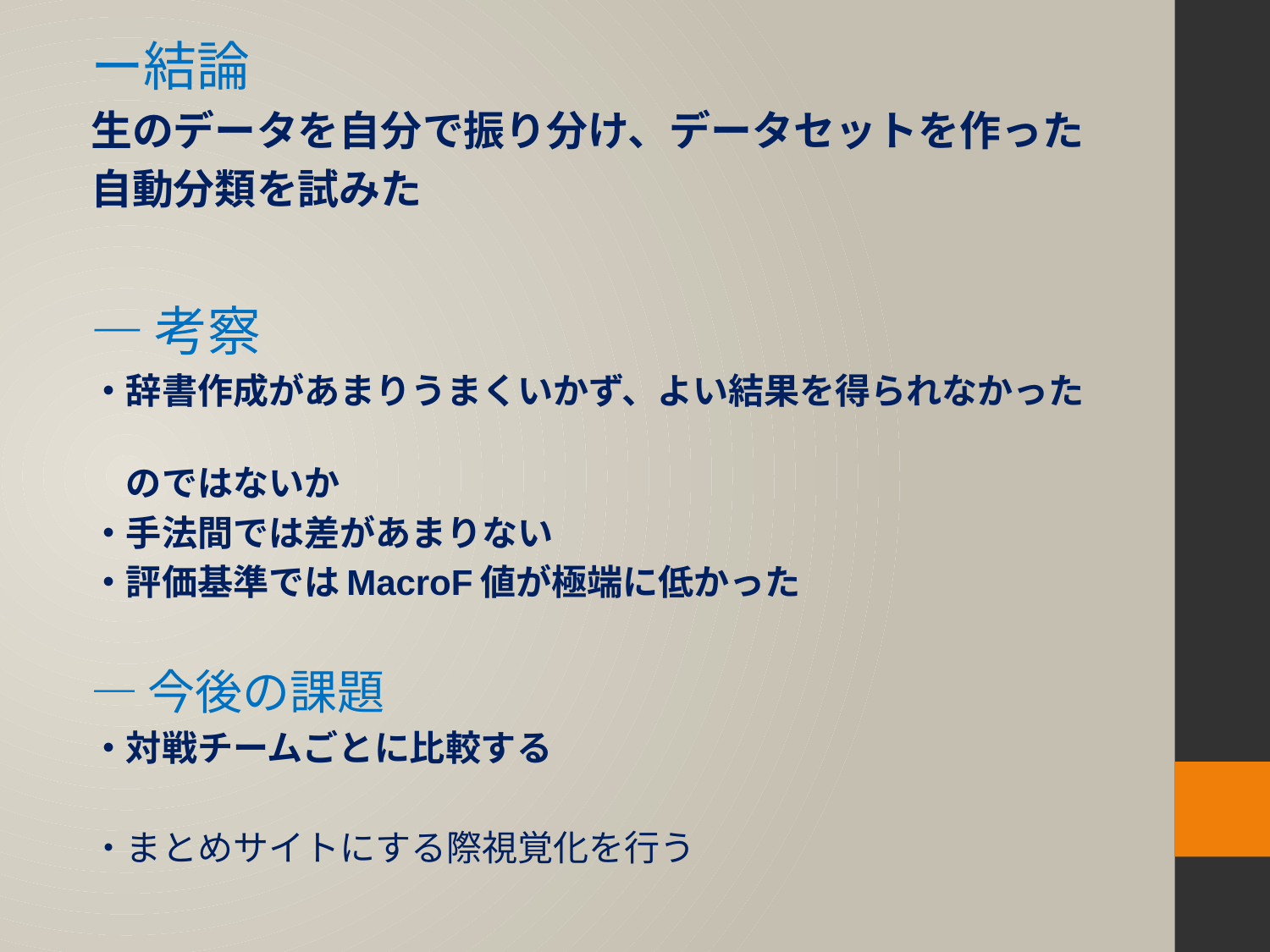

ー結論
生のデータを自分で振り分け、データセットを作った
自動分類を試みた

―考察
・辞書作成があまりうまくいかず、よい結果を得られなかった
　のではないか
・手法間では差があまりない
・評価基準ではMacroF値が極端に低かった

―今後の課題
・対戦チームごとに比較する

・まとめサイトにする際視覚化を行う